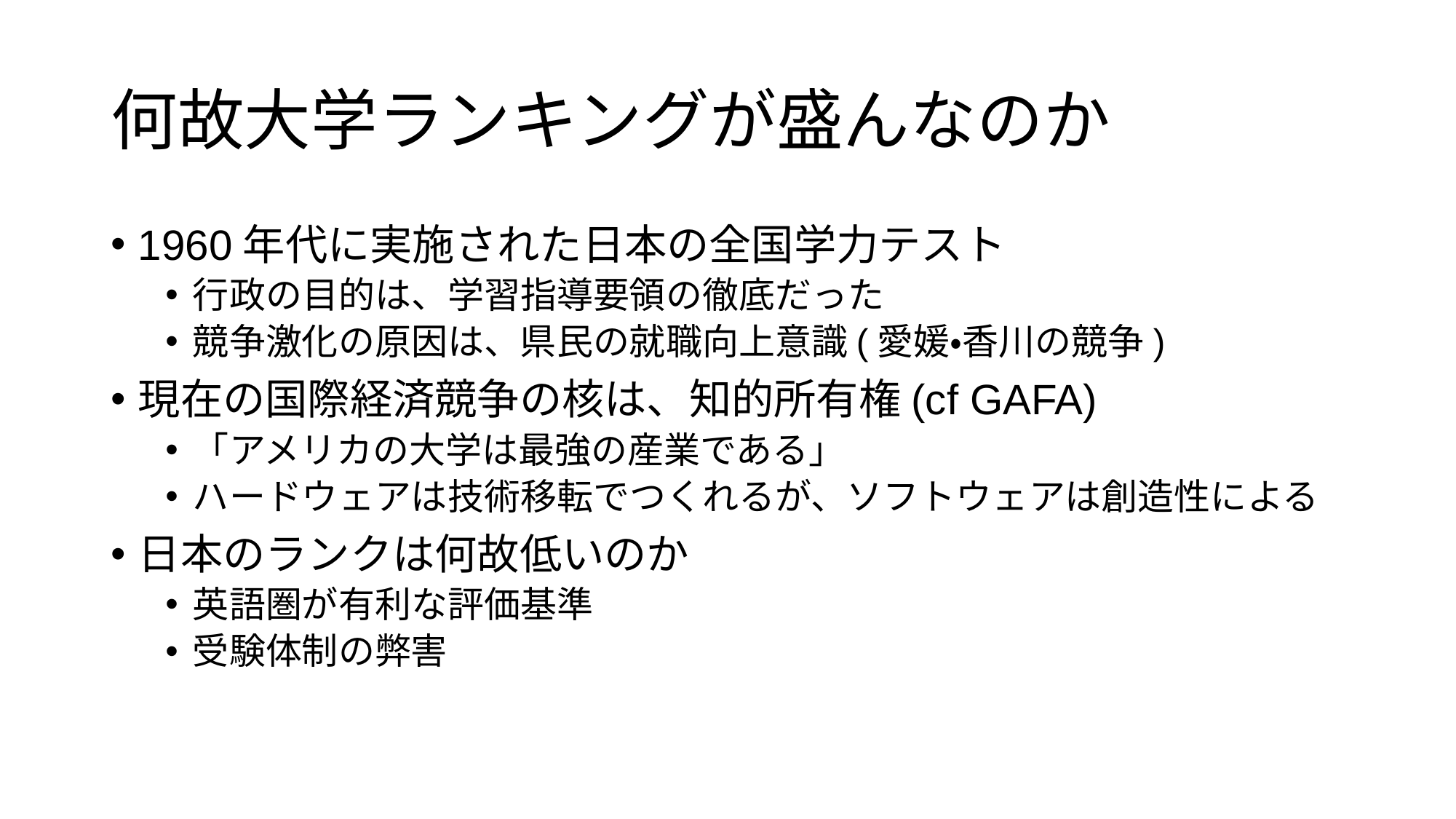

# 何故大学ランキングが盛んなのか
1960年代に実施された日本の全国学力テスト
行政の目的は、学習指導要領の徹底だった
競争激化の原因は、県民の就職向上意識(愛媛・香川の競争)
現在の国際経済競争の核は、知的所有権(cf GAFA)
「アメリカの大学は最強の産業である」
ハードウェアは技術移転でつくれるが、ソフトウェアは創造性による
日本のランクは何故低いのか
英語圏が有利な評価基準
受験体制の弊害